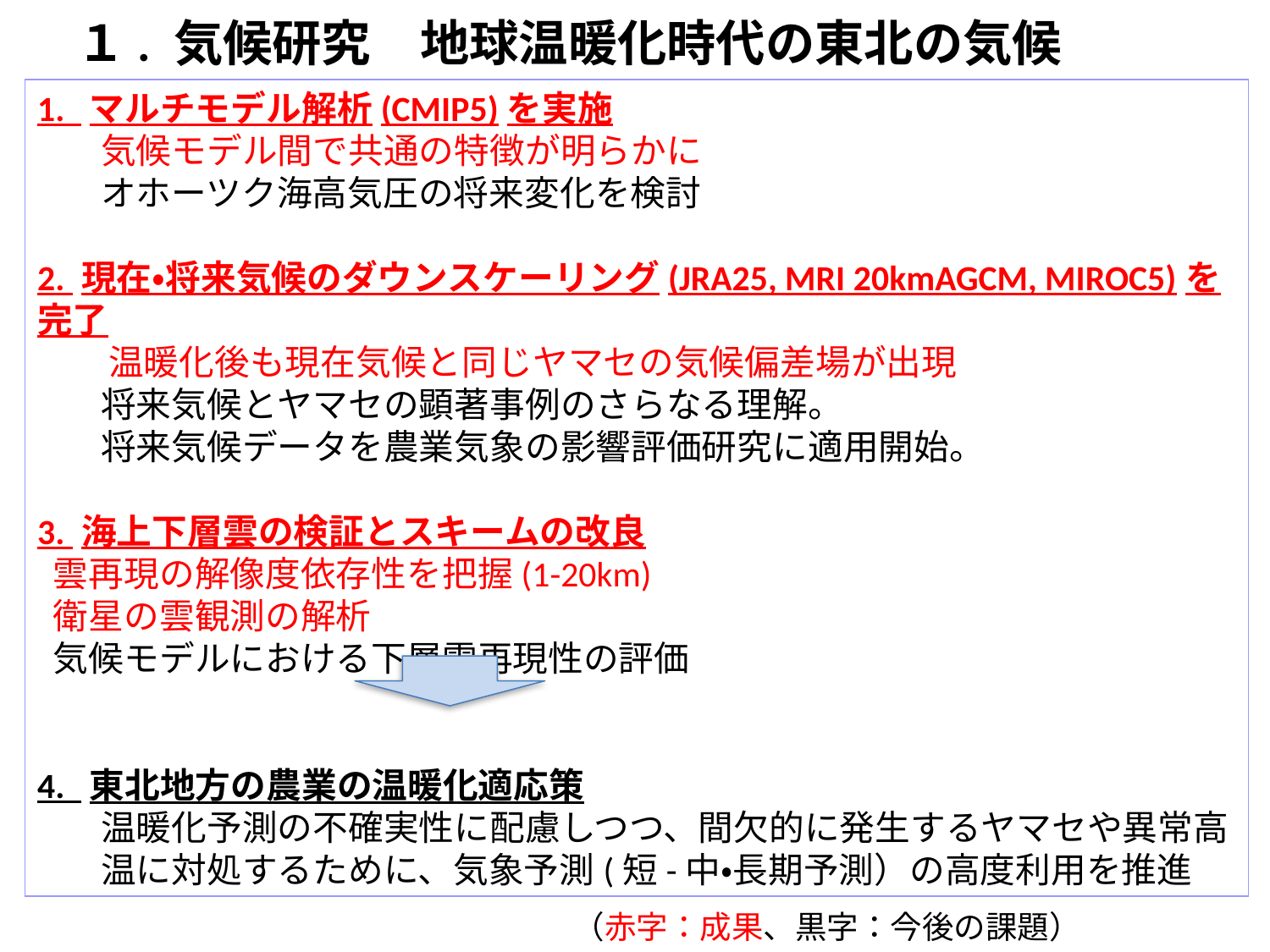

１. 気候研究　地球温暖化時代の東北の気候
1.  マルチモデル解析(CMIP5)を実施
気候モデル間で共通の特徴が明らかに
オホーツク海高気圧の将来変化を検討

2. 現在・将来気候のダウンスケーリング(JRA25, MRI 20kmAGCM, MIROC5)を完了
        温暖化後も現在気候と同じヤマセの気候偏差場が出現
将来気候とヤマセの顕著事例のさらなる理解。
将来気候データを農業気象の影響評価研究に適用開始。

3. 海上下層雲の検証とスキームの改良
雲再現の解像度依存性を把握(1-20km)
衛星の雲観測の解析
気候モデルにおける下層雲再現性の評価

4.  東北地方の農業の温暖化適応策
温暖化予測の不確実性に配慮しつつ、間欠的に発生するヤマセや異常高温に対処するために、気象予測(短-中・長期予測）の高度利用を推進

（赤字：成果、黒字：今後の課題）